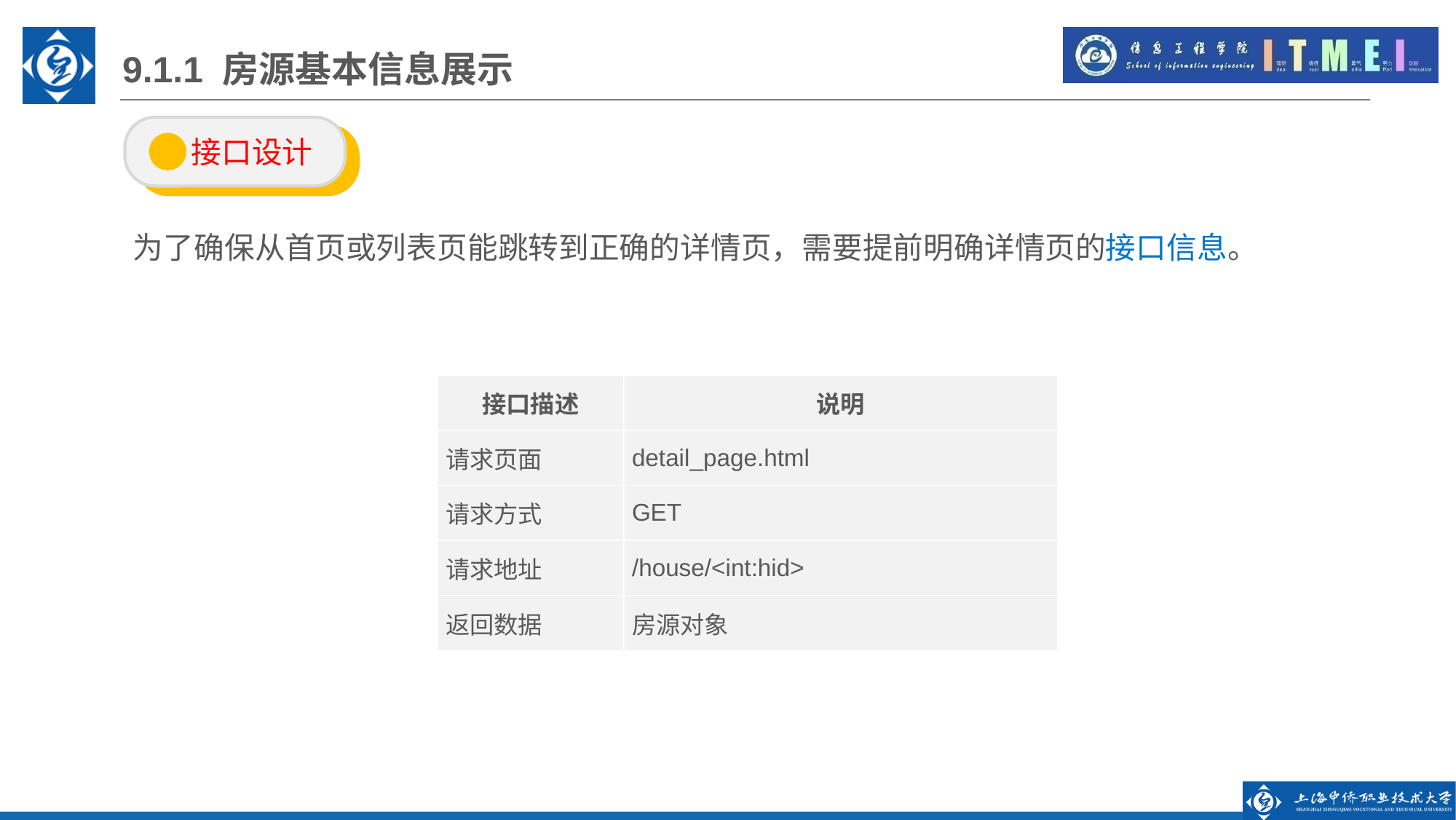

9.1.1 房源基本信息展示
    接口设计

为了确保从首页或列表页能跳转到正确的详情页，需要提前明确详情页的接口信息。
| 接口描述 | 说明 |
| --- | --- |
| 请求页面 | detail\_page.html |
| 请求方式 | GET |
| 请求地址 | /house/<int:hid> |
| 返回数据 | 房源对象 |